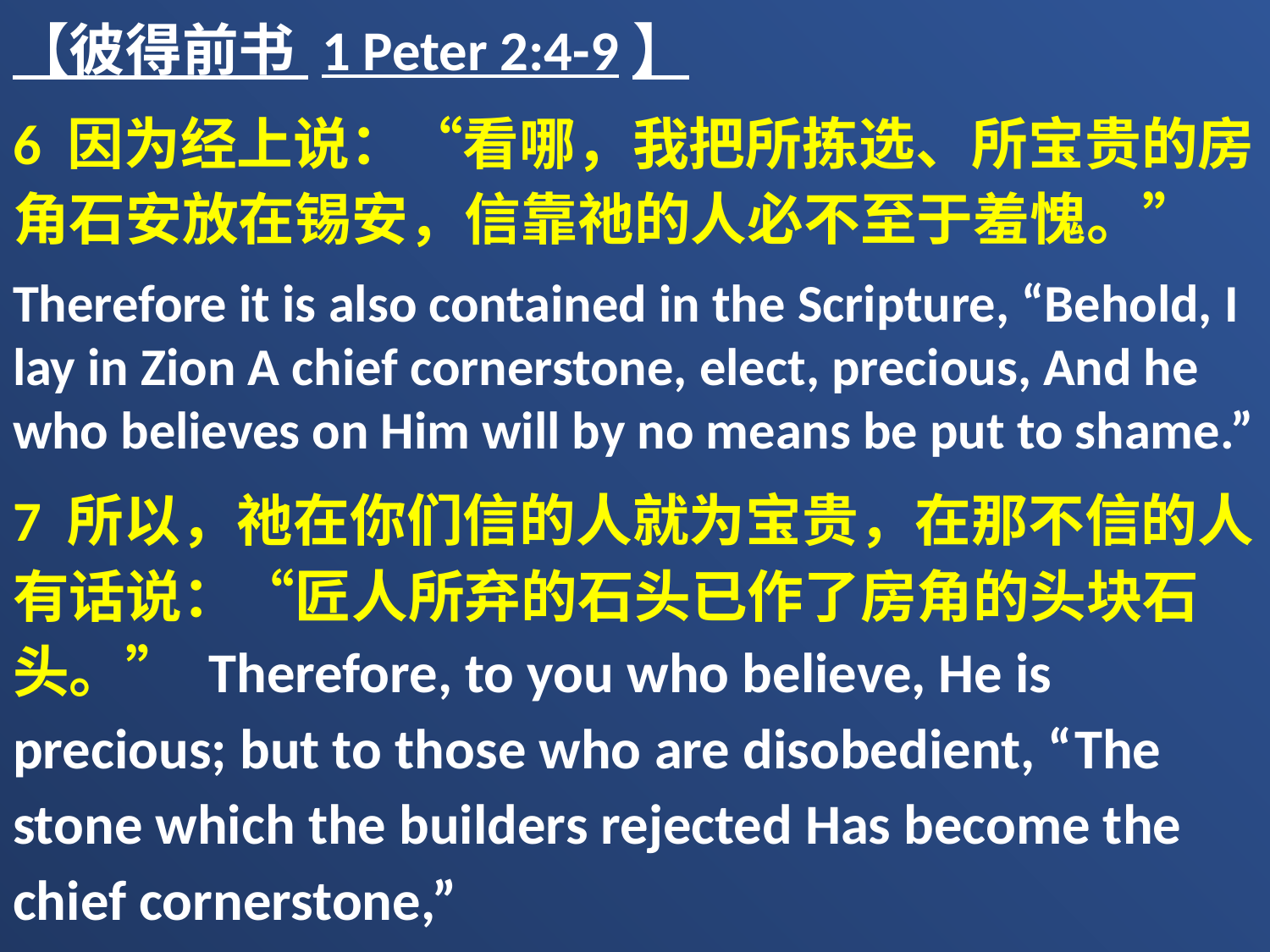

【彼得前书 1 Peter 2:4-9】
6 因为经上说：“看哪，我把所拣选、所宝贵的房角石安放在锡安，信靠祂的人必不至于羞愧。”
Therefore it is also contained in the Scripture, “Behold, I lay in Zion A chief cornerstone, elect, precious, And he who believes on Him will by no means be put to shame.”
7 所以，祂在你们信的人就为宝贵，在那不信的人有话说：“匠人所弃的石头已作了房角的头块石头。” Therefore, to you who believe, He is precious; but to those who are disobedient, “The stone which the builders rejected Has become the chief cornerstone,”